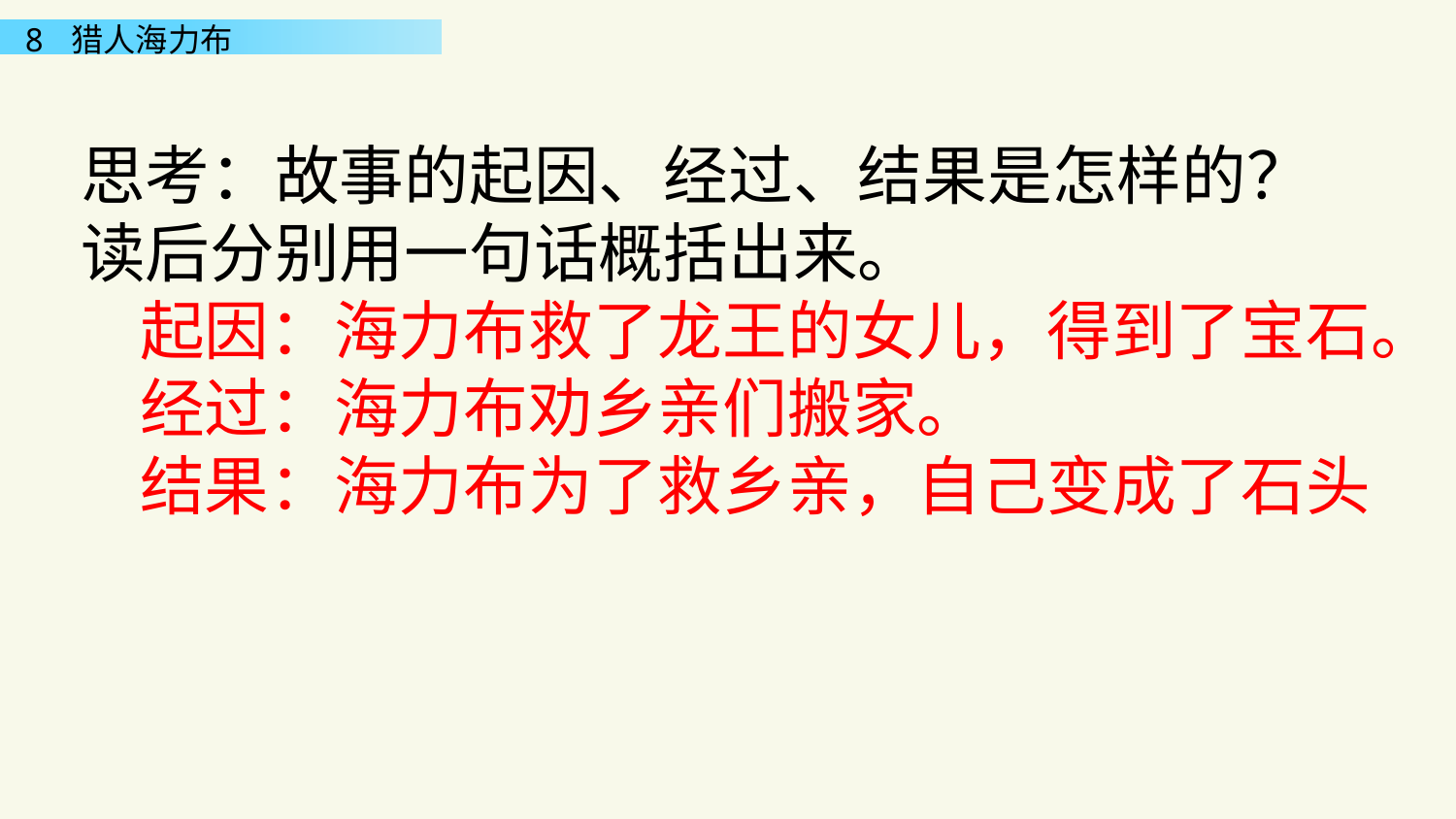

思考：故事的起因、经过、结果是怎样的？读后分别用一句话概括出来。
   起因：海力布救了龙王的女儿，得到了宝石。
   经过：海力布劝乡亲们搬家。
   结果：海力布为了救乡亲，自己变成了石头